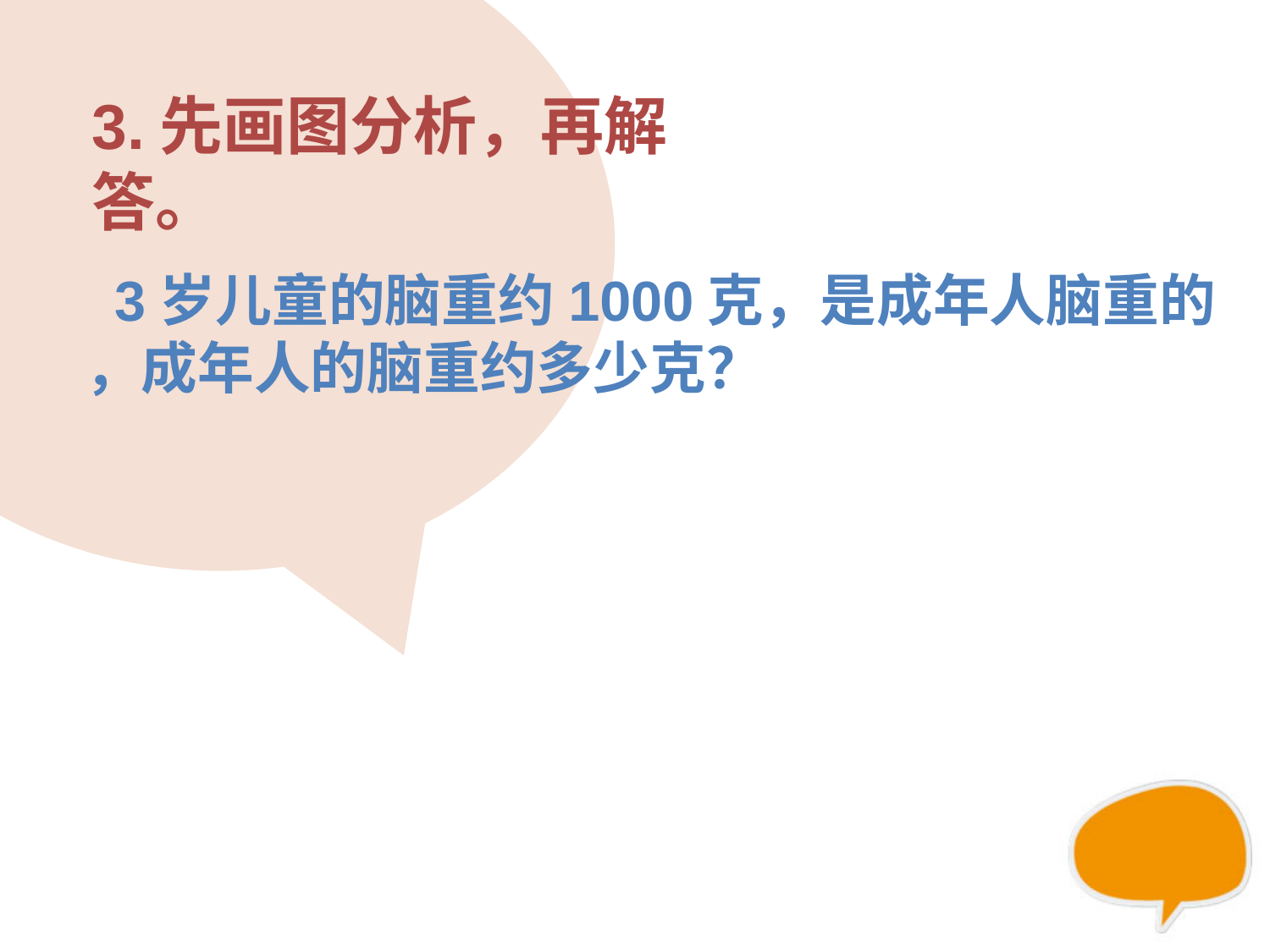

3.先画图分析，再解答。
3岁儿童的脑重约1000克，是成年人脑重的 ，成年人的脑重约多少克？